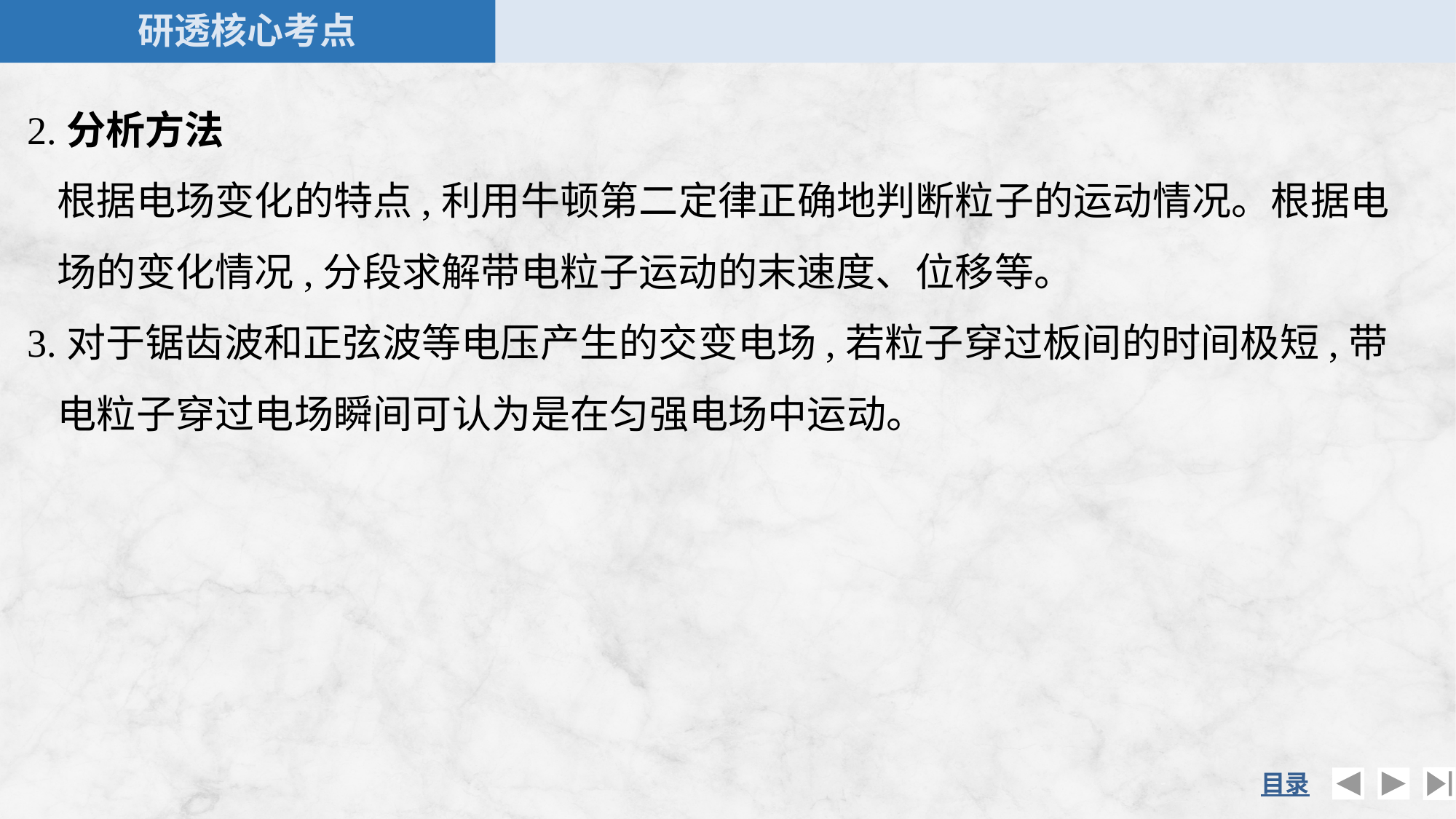

2.分析方法
	根据电场变化的特点,利用牛顿第二定律正确地判断粒子的运动情况。根据电场的变化情况,分段求解带电粒子运动的末速度、位移等。
3.对于锯齿波和正弦波等电压产生的交变电场,若粒子穿过板间的时间极短,带电粒子穿过电场瞬间可认为是在匀强电场中运动。